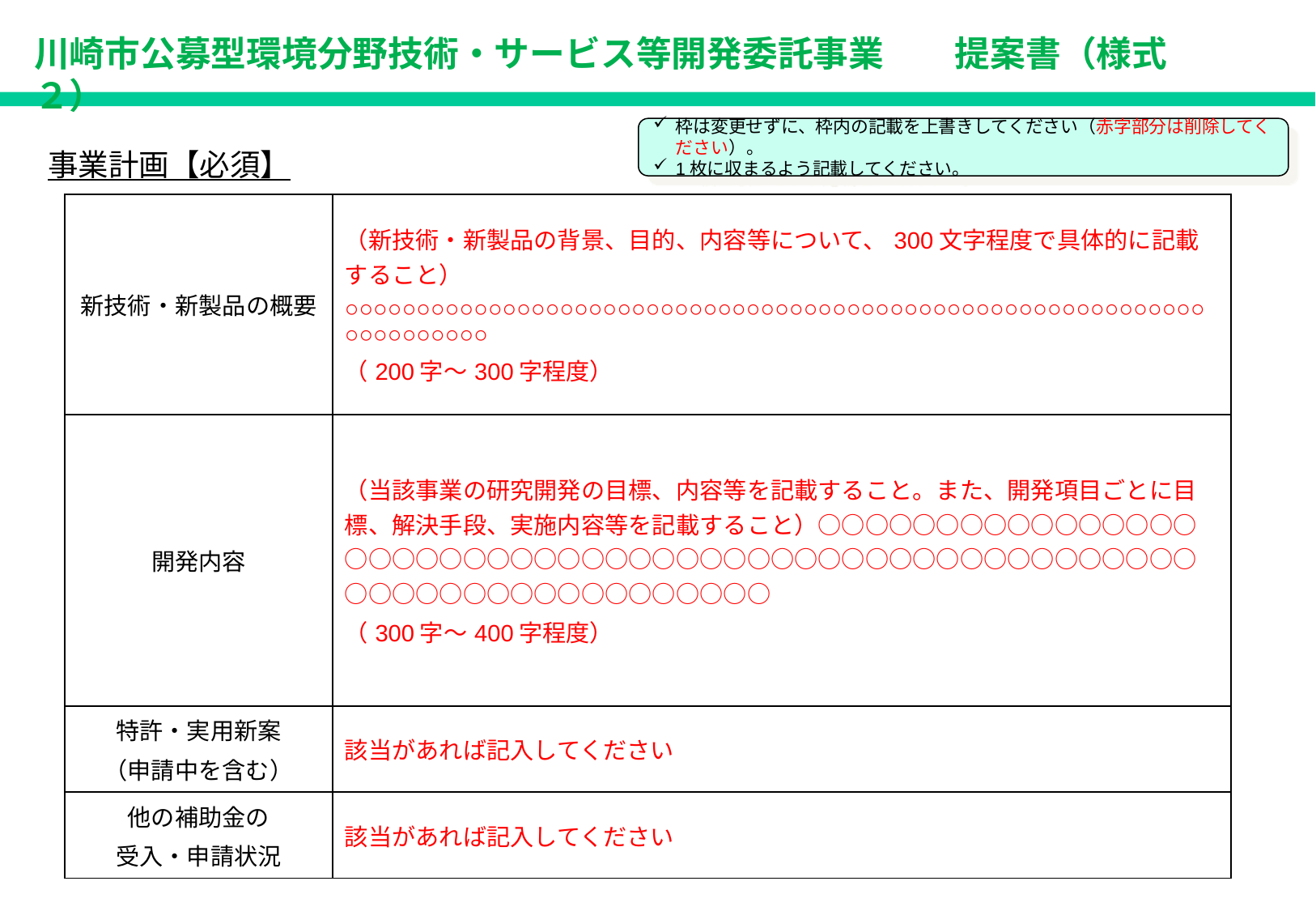

川崎市公募型環境分野技術・サービス等開発委託事業　　提案書（様式２）
枠は変更せずに、枠内の記載を上書きしてください（赤字部分は削除してください）。
1枚に収まるよう記載してください。
事業計画【必須】
| 新技術・新製品の概要 | （新技術・新製品の背景、目的、内容等について、300文字程度で具体的に記載すること） ○○○○○○○○○○○○○○○○○○○○○○○○○○○○○○○○○○○○○○○○○○○○○○○○○○○○○○○○○○○○○○○○○○○○○○ （200字～300字程度） |
| --- | --- |
| 開発内容 | （当該事業の研究開発の目標、内容等を記載すること。また、開発項目ごとに目標、解決手段、実施内容等を記載すること）○○○○○○○○○○○○○○○○○○○○○○○○○○○○○○○○○○○○○○○○○○○○○○○○○○○○○○○○○○○○○○○○○○○○○○ （300字～400字程度） |
| 特許・実用新案 （申請中を含む） | 該当があれば記入してください |
| 他の補助金の 受入・申請状況 | 該当があれば記入してください |